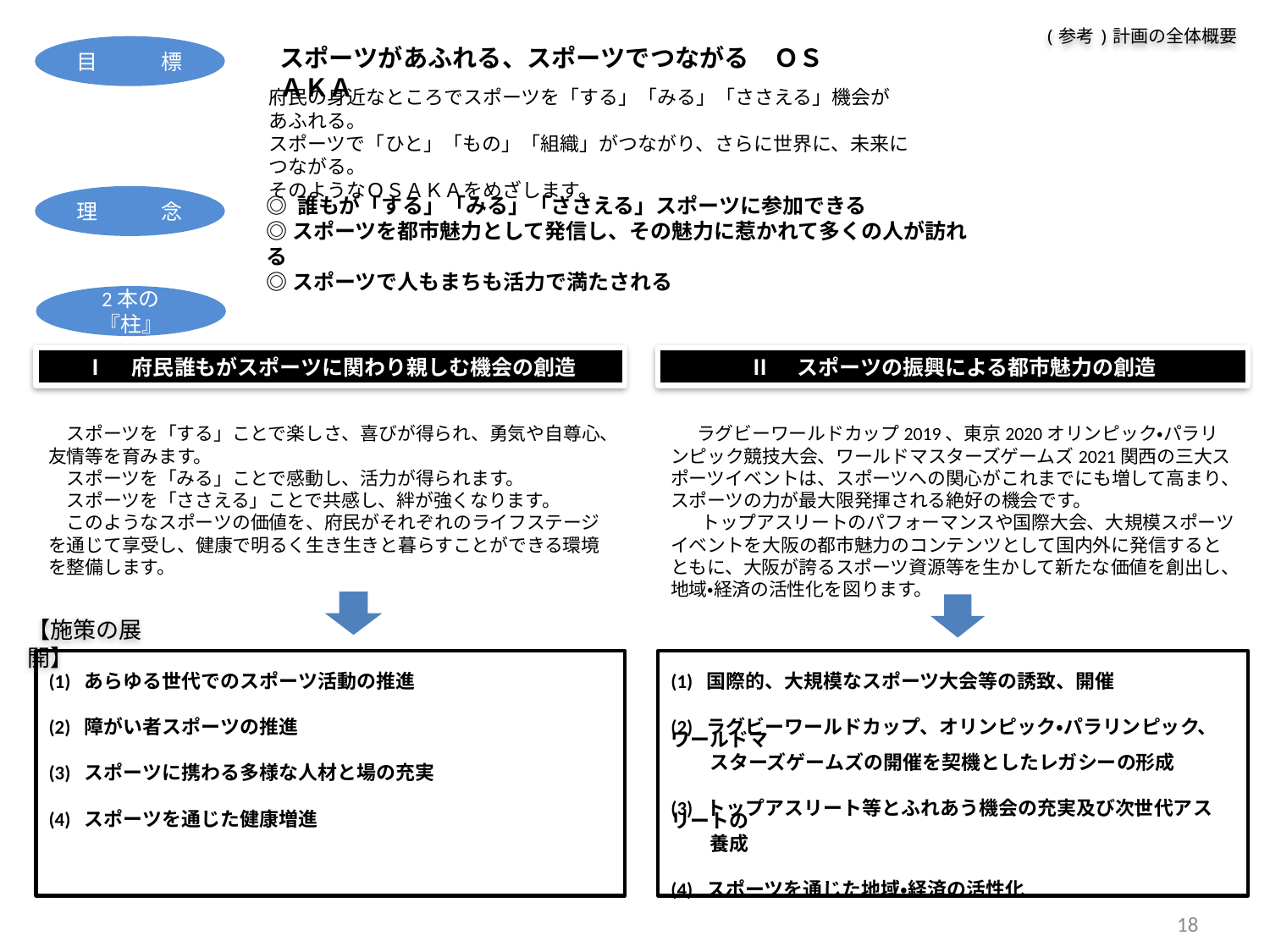

(参考)計画の全体概要
目　　　標
スポーツがあふれる、スポーツでつながる　ＯＳＡＫＡ
府民の身近なところでスポーツを「する」「みる」「ささえる」機会があふれる。
スポーツで「ひと」「もの」「組織」がつながり、さらに世界に、未来につながる。
そのようなＯＳＡＫＡをめざします。
理　　　念
◎ 誰もが「する」「みる」「ささえる」スポーツに参加できる
◎スポーツを都市魅力として発信し、その魅力に惹かれて多くの人が訪れる
◎スポーツで人もまちも活力で満たされる
2本の『柱』
Ⅰ　府民誰もがスポーツに関わり親しむ機会の創造
Ⅱ　スポーツの振興による都市魅力の創造
　スポーツを「する」ことで楽しさ、喜びが得られ、勇気や自尊心、友情等を育みます。
　スポーツを「みる」ことで感動し、活力が得られます。
　スポーツを「ささえる」ことで共感し、絆が強くなります。
　このようなスポーツの価値を、府民がそれぞれのライフステージを通じて享受し、健康で明るく生き生きと暮らすことができる環境を整備します。
　  ラグビーワールドカップ2019、東京2020オリンピック・パラリンピック競技大会、ワールドマスターズゲームズ2021関西の三大スポーツイベントは、スポーツへの関心がこれまでにも増して高まり、スポーツの力が最大限発揮される絶好の機会です。
 　 トップアスリートのパフォーマンスや国際大会、大規模スポーツイベントを大阪の都市魅力のコンテンツとして国内外に発信するとともに、大阪が誇るスポーツ資源等を生かして新たな価値を創出し、地域・経済の活性化を図ります。

【施策の展開】

(1)  あらゆる世代でのスポーツ活動の推進

(2)  障がい者スポーツの推進

(3)  スポーツに携わる多様な人材と場の充実

(4)  スポーツを通じた健康増進

(1)  国際的、大規模なスポーツ大会等の誘致、開催

(2)  ラグビーワールドカップ、オリンピック・パラリンピック、ワールドマ
　　スターズゲームズの開催を契機としたレガシーの形成

(3)  トップアスリート等とふれあう機会の充実及び次世代アスリートの
　　養成

(4)  スポーツを通じた地域・経済の活性化
18